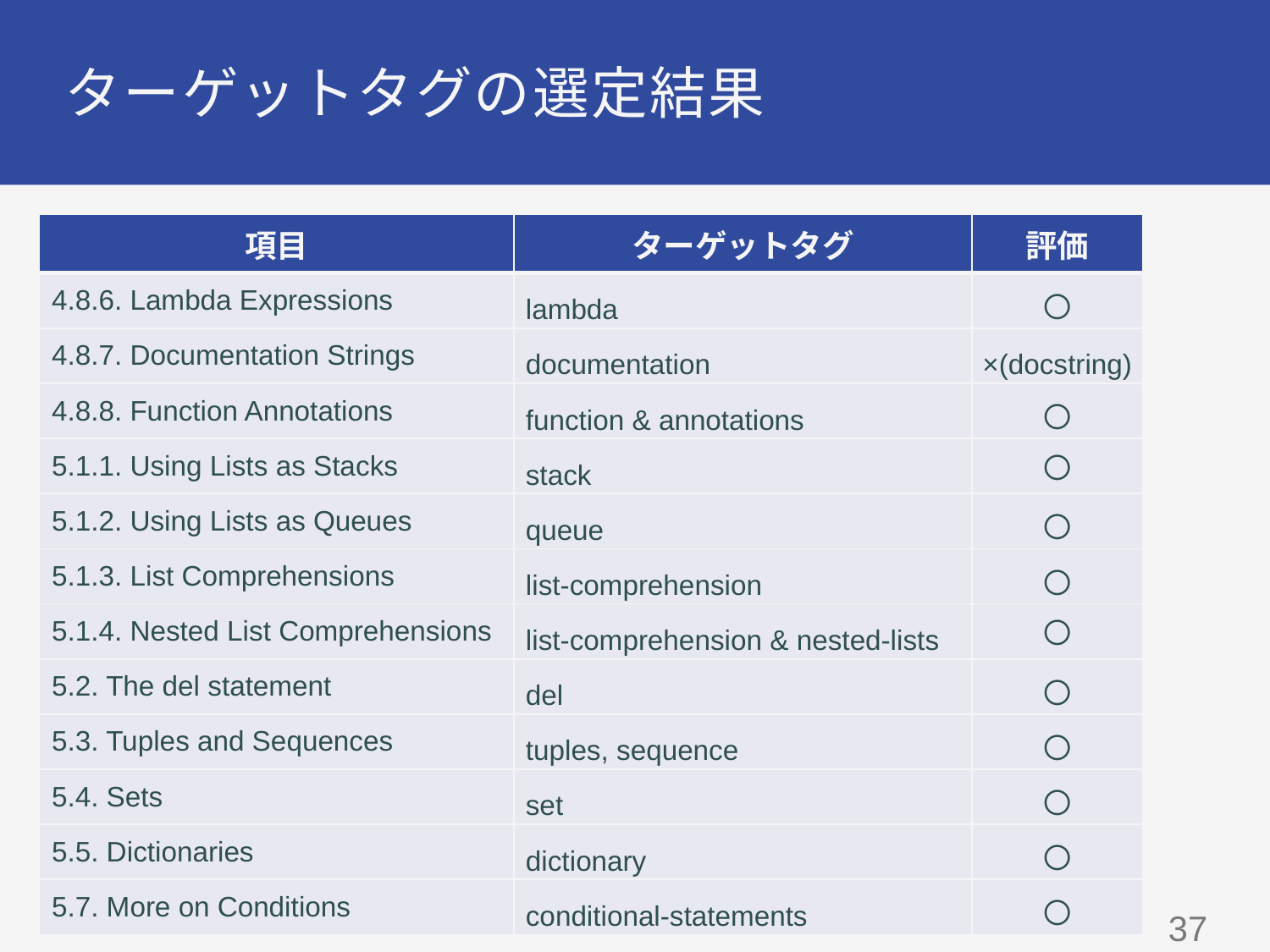

# ターゲットタグの選定結果
| 項目 | ターゲットタグ | 評価 |
| --- | --- | --- |
| 4.8.6. Lambda Expressions | lambda | 〇 |
| 4.8.7. Documentation Strings | documentation | ×(docstring) |
| 4.8.8. Function Annotations | function & annotations | 〇 |
| 5.1.1. Using Lists as Stacks | stack | 〇 |
| 5.1.2. Using Lists as Queues | queue | 〇 |
| 5.1.3. List Comprehensions | list-comprehension | 〇 |
| 5.1.4. Nested List Comprehensions | list-comprehension & nested-lists | 〇 |
| 5.2. The del statement | del | 〇 |
| 5.3. Tuples and Sequences | tuples, sequence | 〇 |
| 5.4. Sets | set | 〇 |
| 5.5. Dictionaries | dictionary | 〇 |
| 5.7. More on Conditions | conditional-statements | 〇 |
37